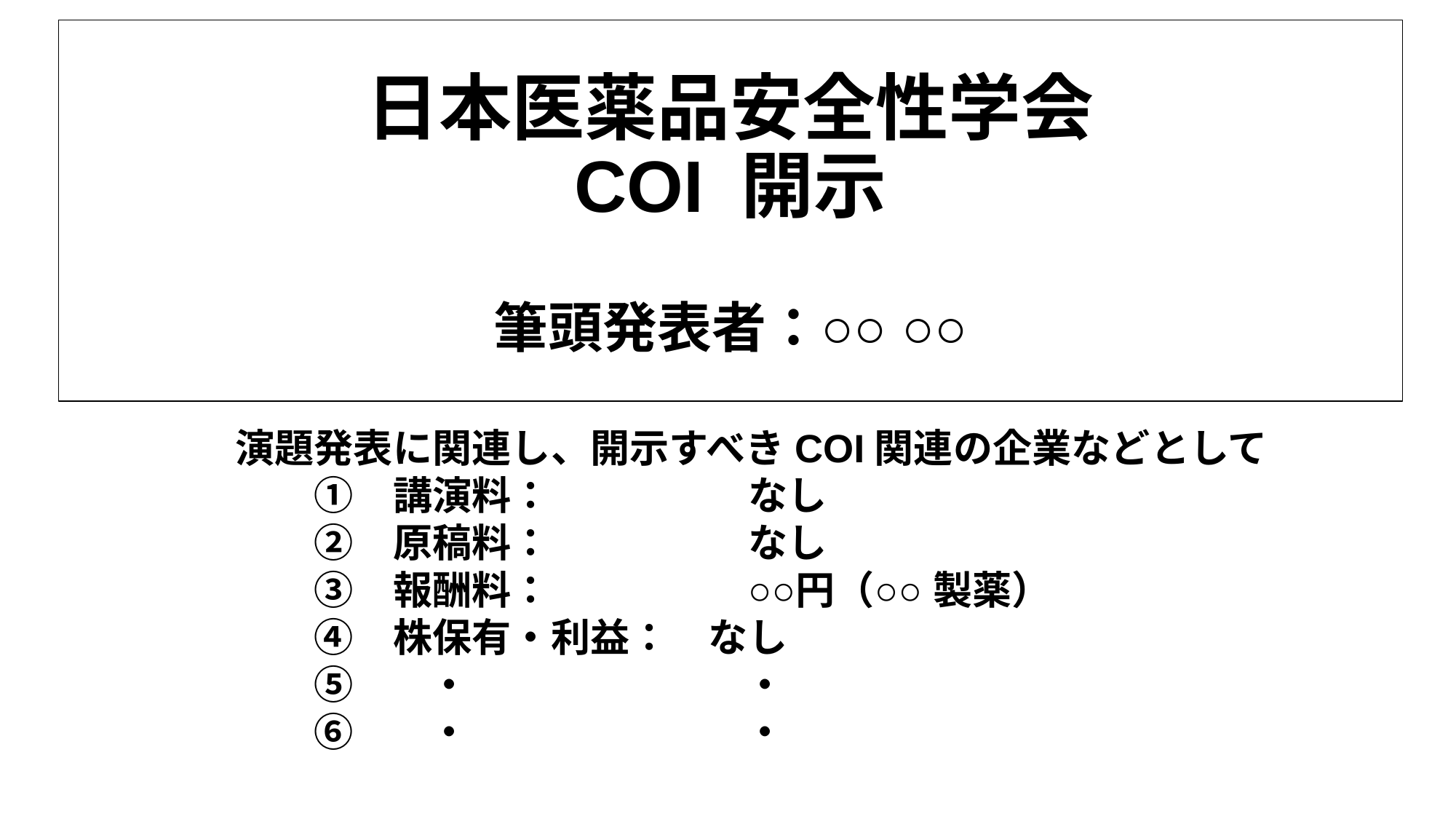

日本医薬品安全性学会
COI 開示
筆頭発表者：○○ ○○
演題発表に関連し、開示すべきCOI関連の企業などとして
　　①　講演料：　　　　　なし
　　②　原稿料：　　　　　なし
　　③　報酬料：　　　　　○○円（○○ 製薬）
　　④　株保有・利益：　なし
　　⑤       ・　　　　　　　・
　　⑥       ・　　　　　　　・